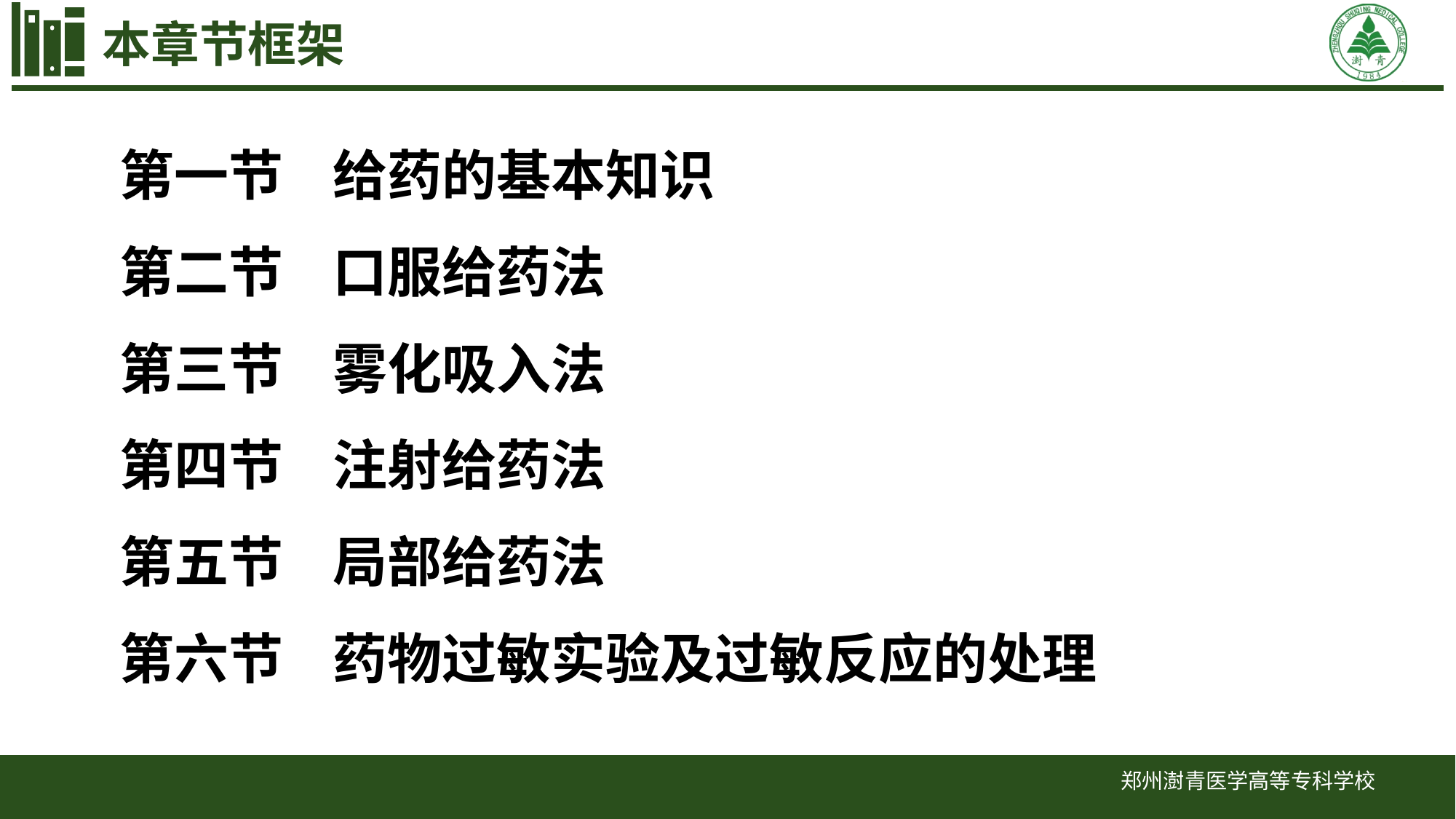

# 本章节框架
第一节    给药的基本知识
第二节    口服给药法
第三节    雾化吸入法
第四节    注射给药法
第五节    局部给药法
第六节    药物过敏实验及过敏反应的处理

郑州澍青医学高等专科学校